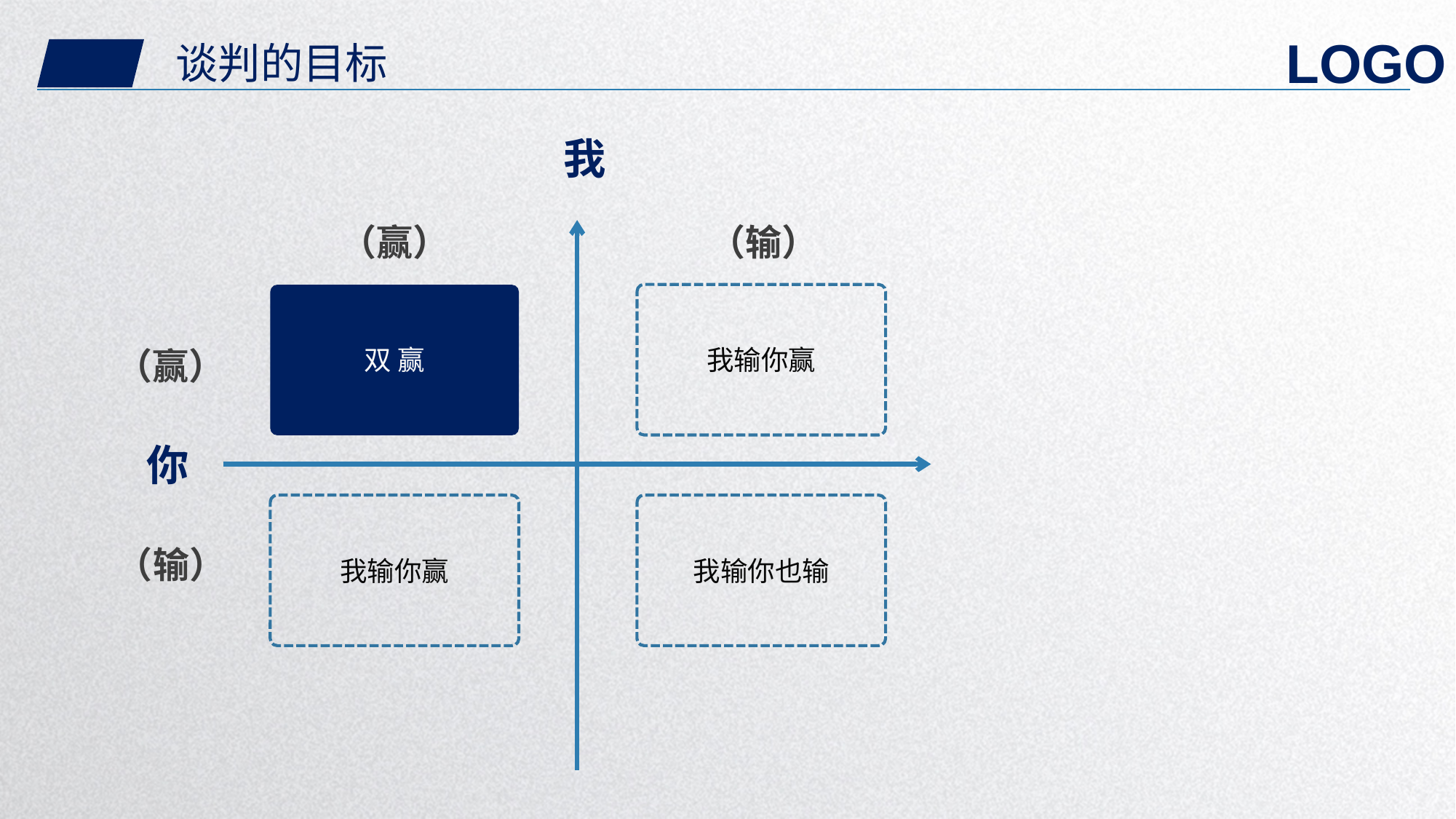

谈判的目标
我
（输）
（赢）

我输你赢

双 赢
（赢）
你

我输你赢

我输你也输
（输）